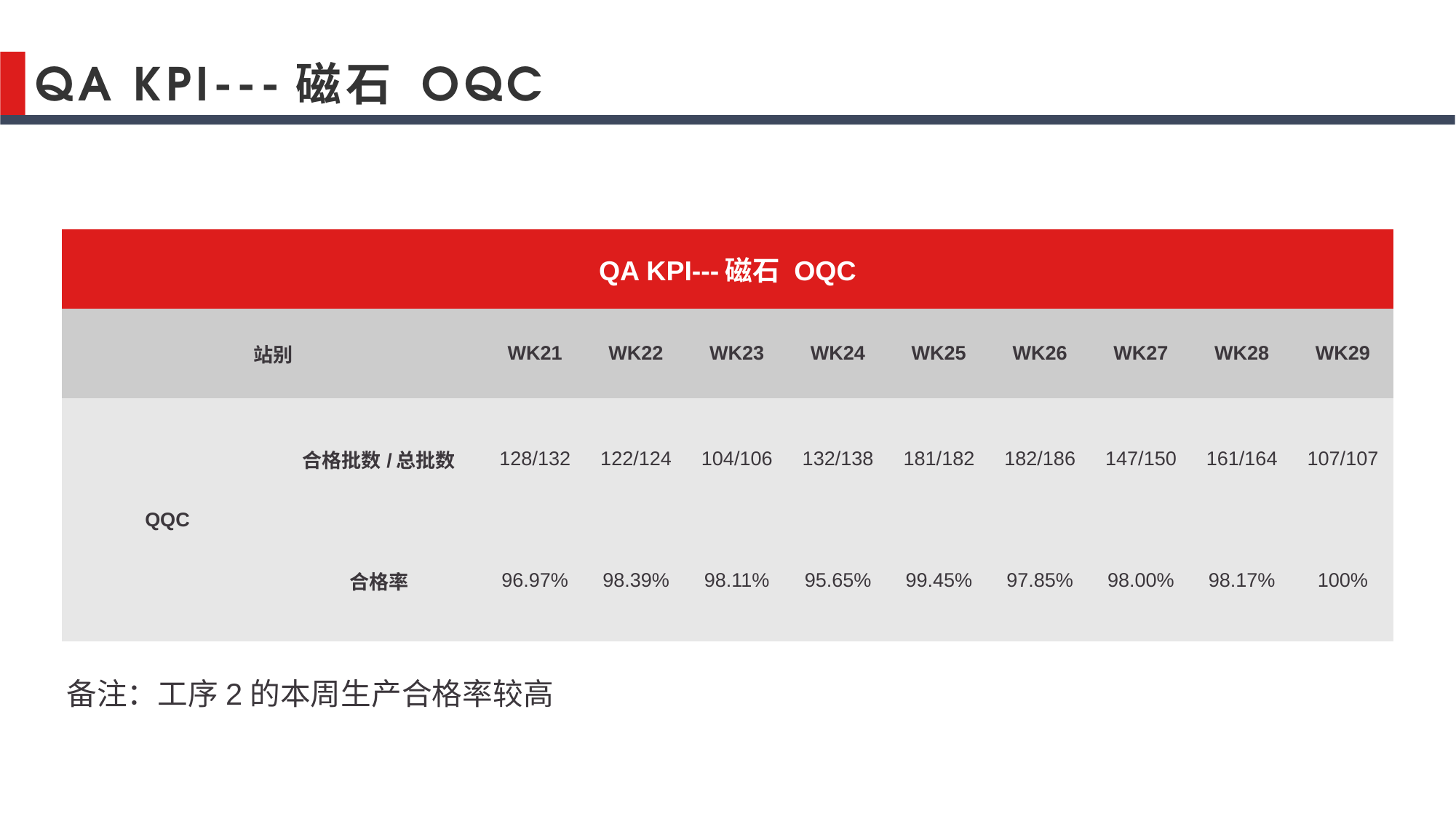

QA KPI---磁石 OQC

| QA KPI---磁石 OQC |  |  |  |  |  |  |  |  |  |  |
| --- | --- | --- | --- | --- | --- | --- | --- | --- | --- | --- |
| 站别 |  | WK21 | WK22 | WK23 | WK24 | WK25 | WK26 | WK27 | WK28 | WK29 |
| QQC | 合格批数/总批数 | 128/132 | 122/124 | 104/106 | 132/138 | 181/182 | 182/186 | 147/150 | 161/164 | 107/107 |
|  | 合格率 | 96.97% | 98.39% | 98.11% | 95.65% | 99.45% | 97.85% | 98.00% | 98.17% | 100% |
备注：工序2的本周生产合格率较高